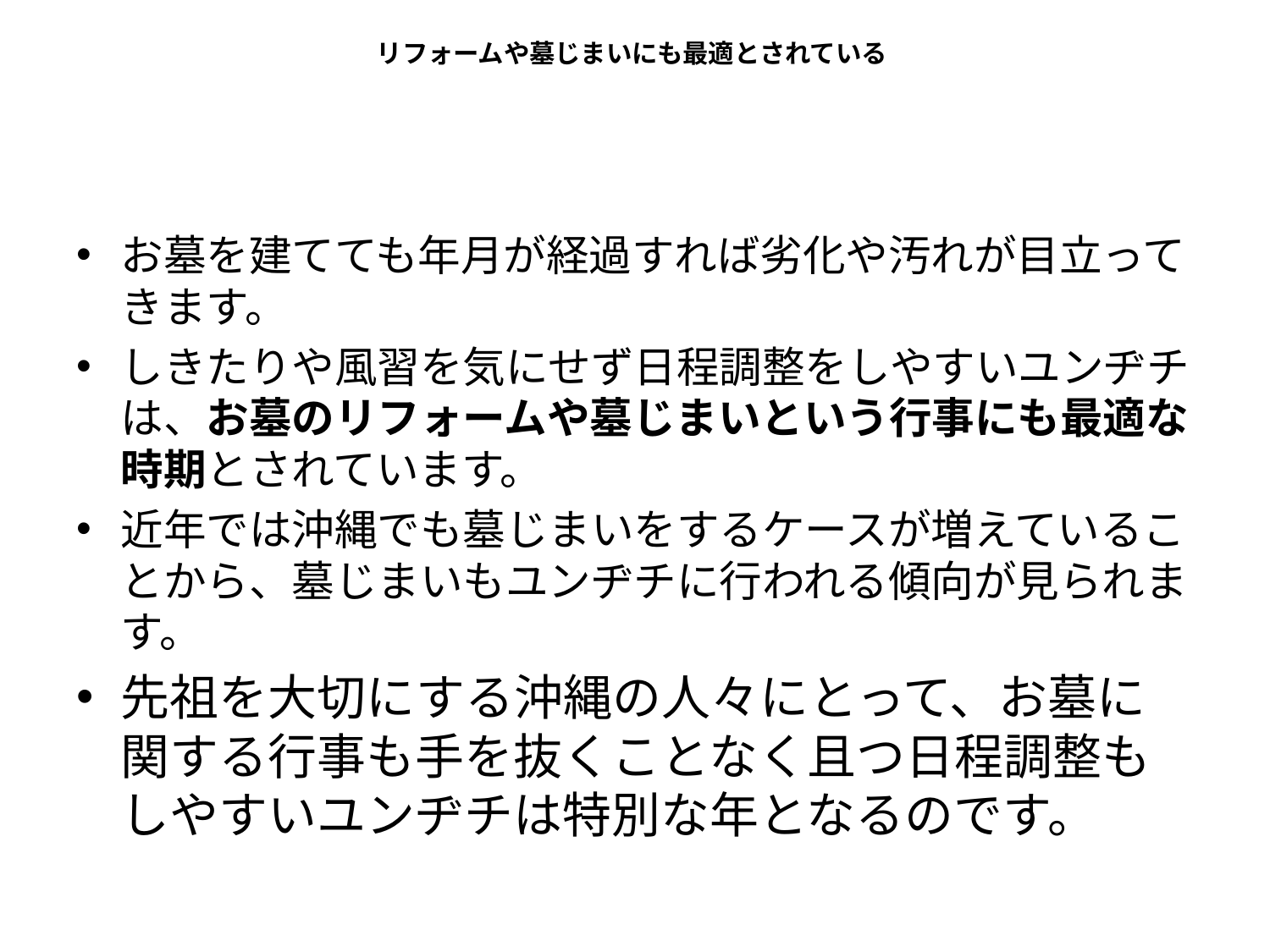

# リフォームや墓じまいにも最適とされている
お墓を建てても年月が経過すれば劣化や汚れが目立ってきます。
しきたりや風習を気にせず日程調整をしやすいユンヂチは、お墓のリフォームや墓じまいという行事にも最適な時期とされています。
近年では沖縄でも墓じまいをするケースが増えていることから、墓じまいもユンヂチに行われる傾向が見られます。
先祖を大切にする沖縄の人々にとって、お墓に関する行事も手を抜くことなく且つ日程調整もしやすいユンヂチは特別な年となるのです。